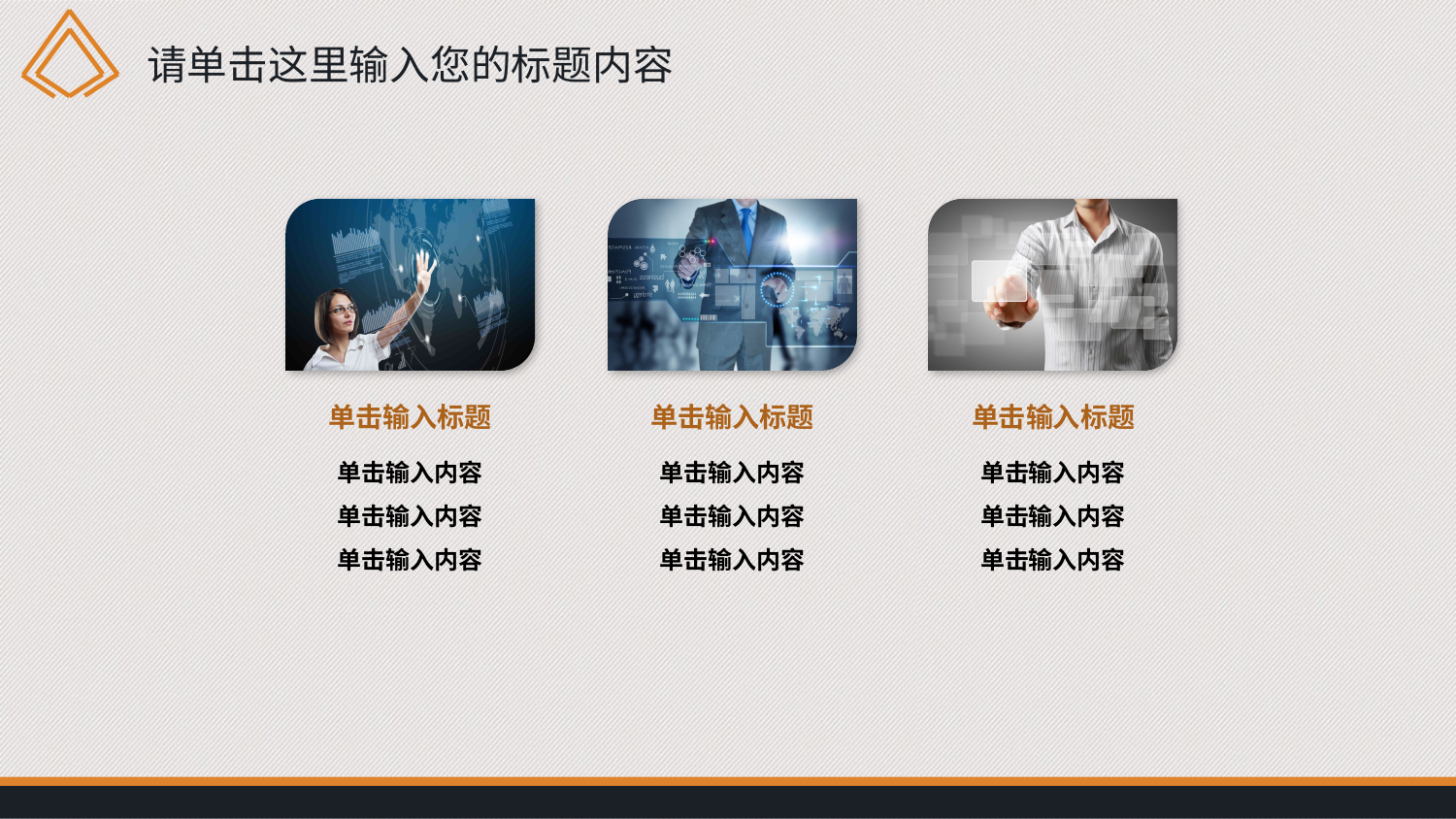

请单击这里输入您的标题内容

单击输入标题
单击输入标题
单击输入标题
单击输入内容
单击输入内容
单击输入内容
单击输入内容
单击输入内容
单击输入内容
单击输入内容
单击输入内容
单击输入内容